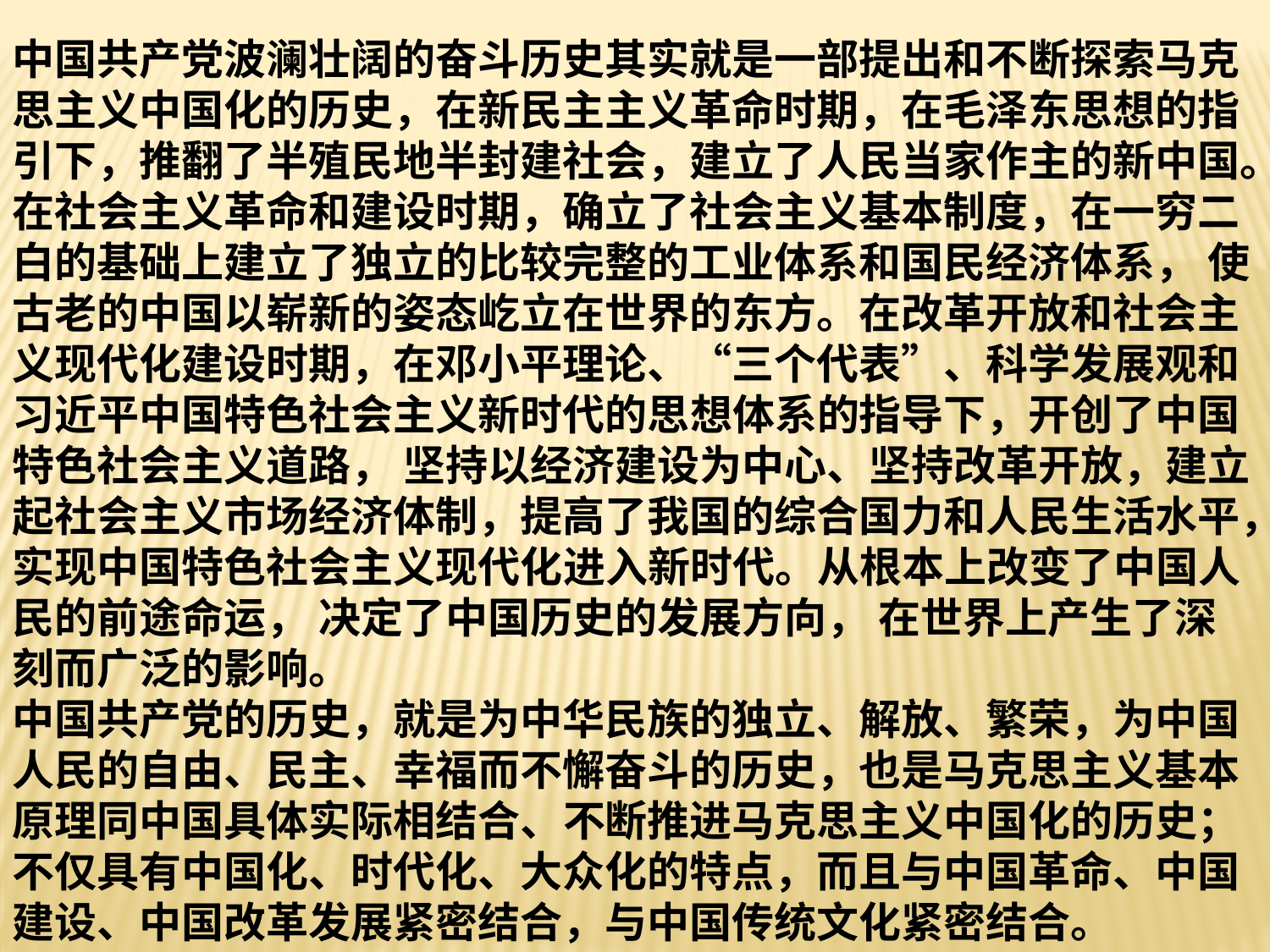

中国共产党波澜壮阔的奋斗历史其实就是一部提出和不断探索马克思主义中国化的历史，在新民主主义革命时期，在毛泽东思想的指引下，推翻了半殖民地半封建社会，建立了人民当家作主的新中国。在社会主义革命和建设时期，确立了社会主义基本制度，在一穷二白的基础上建立了独立的比较完整的工业体系和国民经济体系， 使古老的中国以崭新的姿态屹立在世界的东方。在改革开放和社会主义现代化建设时期，在邓小平理论、“三个代表”、科学发展观和习近平中国特色社会主义新时代的思想体系的指导下，开创了中国特色社会主义道路， 坚持以经济建设为中心、坚持改革开放，建立起社会主义市场经济体制，提高了我国的综合国力和人民生活水平，实现中国特色社会主义现代化进入新时代。从根本上改变了中国人民的前途命运， 决定了中国历史的发展方向， 在世界上产生了深刻而广泛的影响。
中国共产党的历史，就是为中华民族的独立、解放、繁荣，为中国人民的自由、民主、幸福而不懈奋斗的历史，也是马克思主义基本原理同中国具体实际相结合、不断推进马克思主义中国化的历史； 不仅具有中国化、时代化、大众化的特点，而且与中国革命、中国建设、中国改革发展紧密结合，与中国传统文化紧密结合。